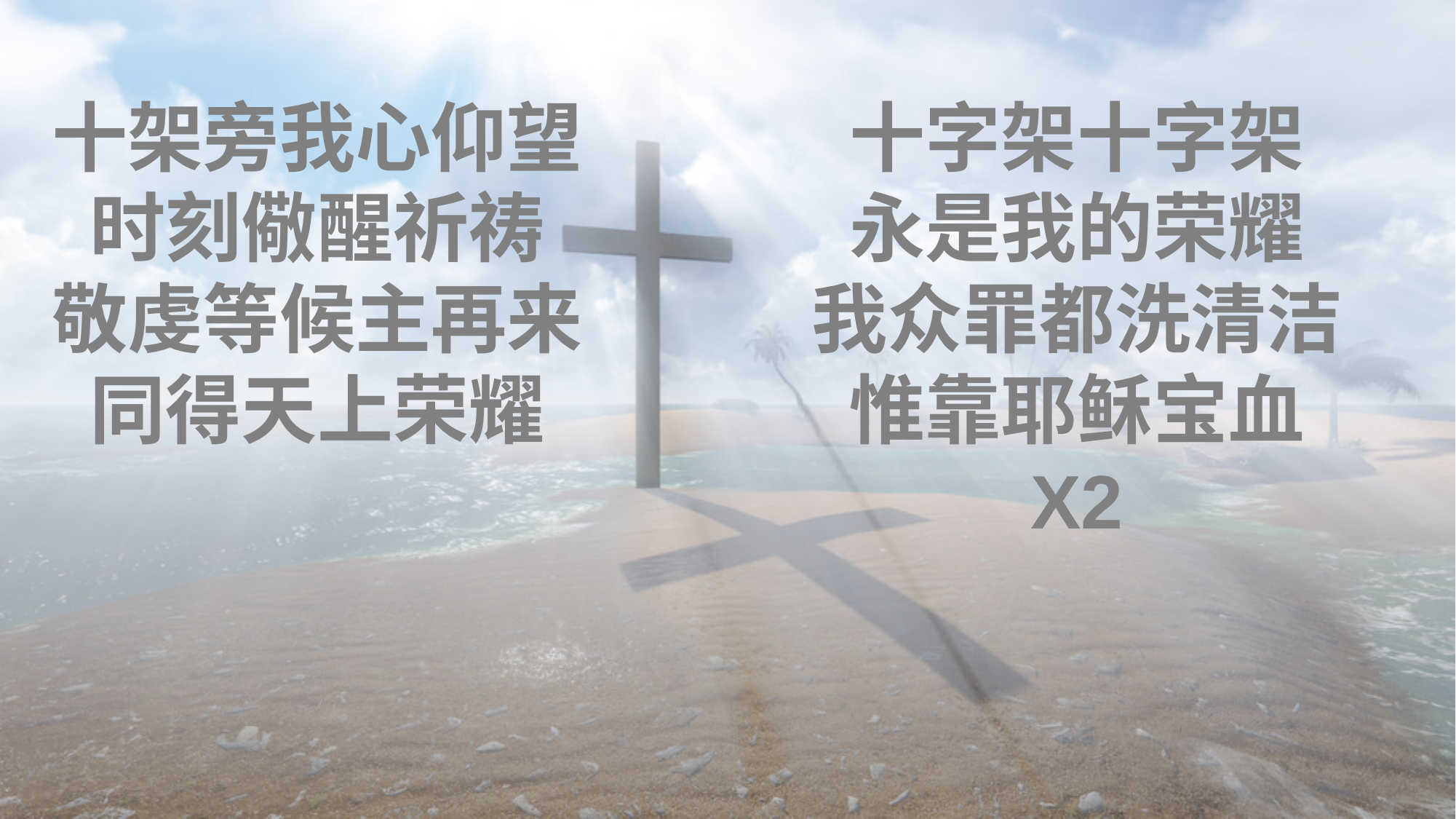

十架旁我心仰望
时刻儆醒祈祷
敬虔等候主再来
同得天上荣耀
十字架十字架
永是我的荣耀
我众罪都洗清洁
惟靠耶稣宝血
X2